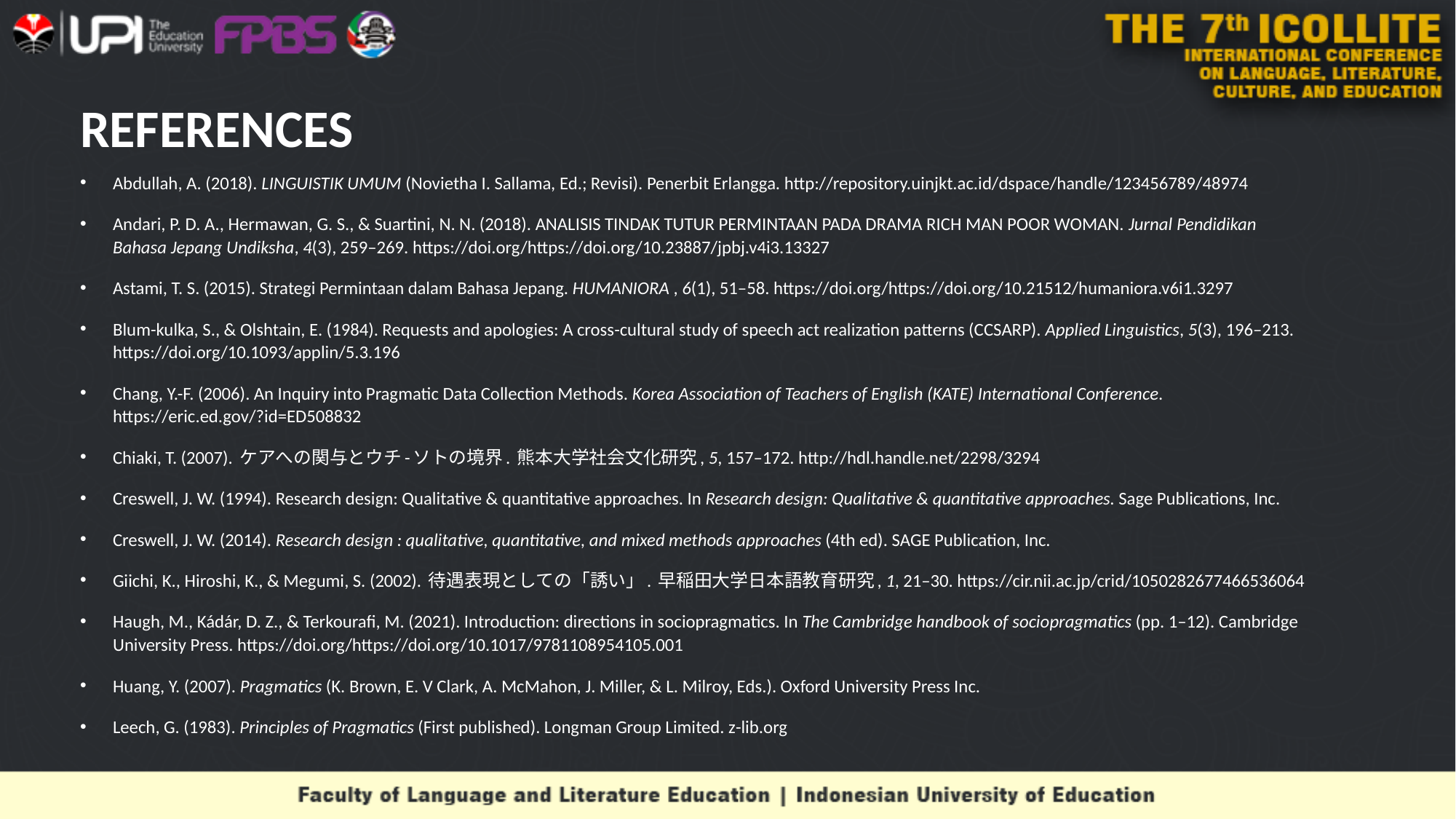

# REFERENCES
Abdullah, A. (2018). LINGUISTIK UMUM (Novietha I. Sallama, Ed.; Revisi). Penerbit Erlangga. http://repository.uinjkt.ac.id/dspace/handle/123456789/48974
Andari, P. D. A., Hermawan, G. S., & Suartini, N. N. (2018). ANALISIS TINDAK TUTUR PERMINTAAN PADA DRAMA RICH MAN POOR WOMAN. Jurnal Pendidikan Bahasa Jepang Undiksha, 4(3), 259–269. https://doi.org/https://doi.org/10.23887/jpbj.v4i3.13327
Astami, T. S. (2015). Strategi Permintaan dalam Bahasa Jepang. HUMANIORA , 6(1), 51–58. https://doi.org/https://doi.org/10.21512/humaniora.v6i1.3297
Blum-kulka, S., & Olshtain, E. (1984). Requests and apologies: A cross-cultural study of speech act realization patterns (CCSARP). Applied Linguistics, 5(3), 196–213. https://doi.org/10.1093/applin/5.3.196
Chang, Y.-F. (2006). An Inquiry into Pragmatic Data Collection Methods. Korea Association of Teachers of English (KATE) International Conference. https://eric.ed.gov/?id=ED508832
Chiaki, T. (2007). ケアへの関与とウチ-ソトの境界. 熊本大学社会文化研究, 5, 157–172. http://hdl.handle.net/2298/3294
Creswell, J. W. (1994). Research design: Qualitative & quantitative approaches. In Research design: Qualitative & quantitative approaches. Sage Publications, Inc.
Creswell, J. W. (2014). Research design : qualitative, quantitative, and mixed methods approaches (4th ed). SAGE Publication, Inc.
Giichi, K., Hiroshi, K., & Megumi, S. (2002). 待遇表現としての「誘い」. 早稲田大学日本語教育研究, 1, 21–30. https://cir.nii.ac.jp/crid/1050282677466536064
Haugh, M., Kádár, D. Z., & Terkourafi, M. (2021). Introduction: directions in sociopragmatics. In The Cambridge handbook of sociopragmatics (pp. 1–12). Cambridge University Press. https://doi.org/https://doi.org/10.1017/9781108954105.001
Huang, Y. (2007). Pragmatics (K. Brown, E. V Clark, A. McMahon, J. Miller, & L. Milroy, Eds.). Oxford University Press Inc.
Leech, G. (1983). Principles of Pragmatics (First published). Longman Group Limited. z-lib.org